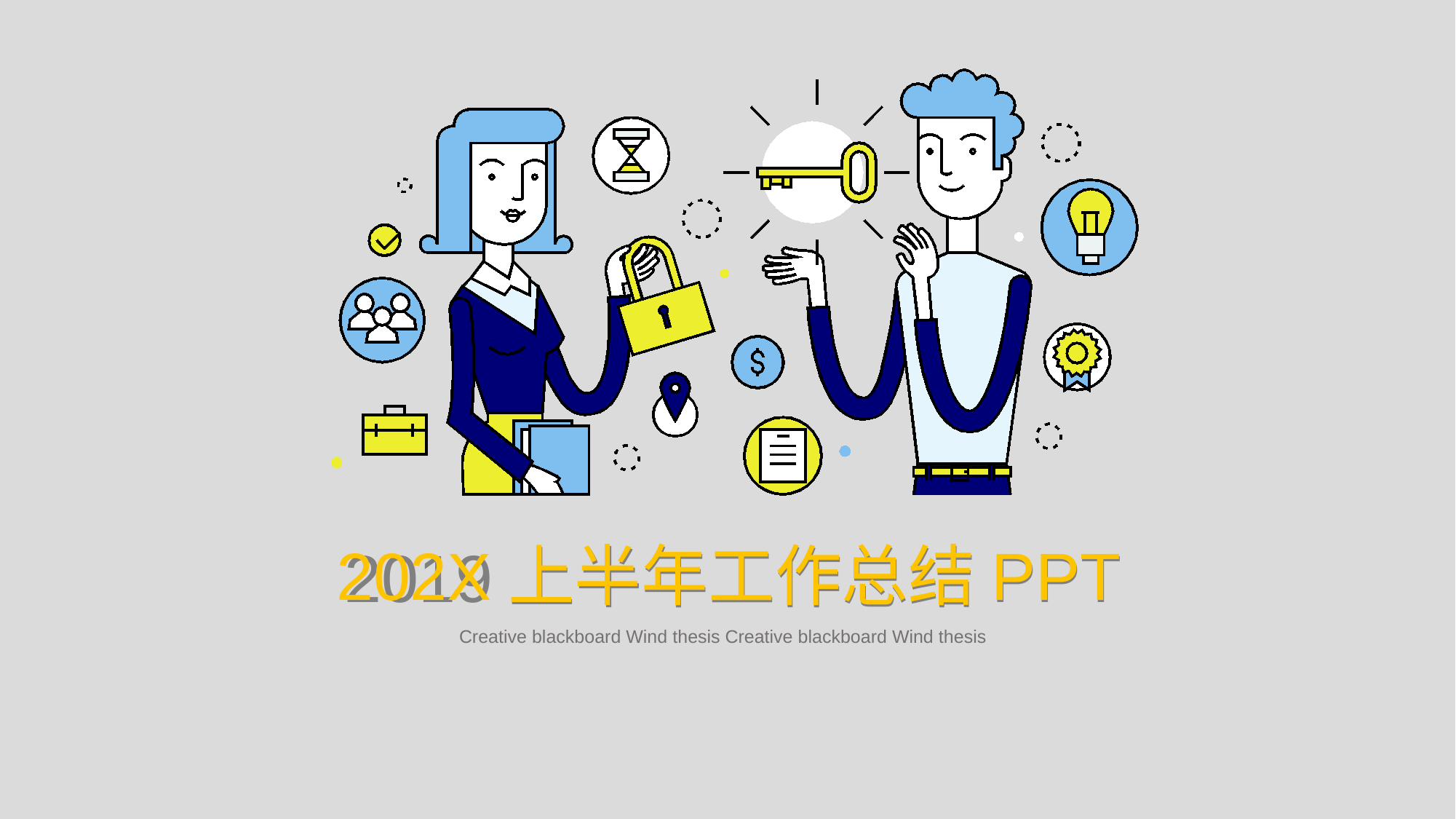

202X上半年工作总结PPT
2019上半年工作总结PPT
Creative blackboard Wind thesis Creative blackboard Wind thesis